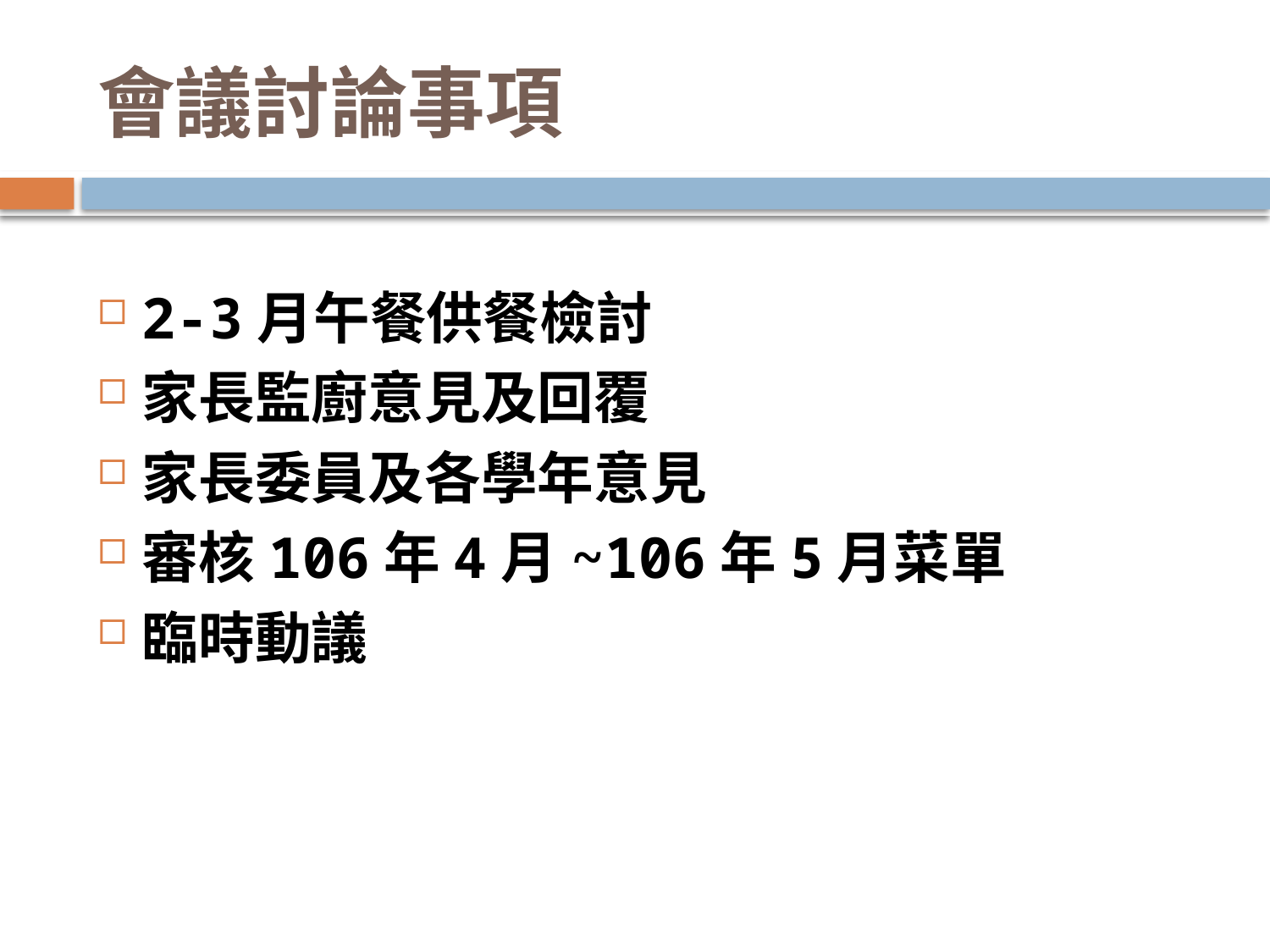

# 會議討論事項
2-3月午餐供餐檢討
家長監廚意見及回覆
家長委員及各學年意見
審核106年4月~106年5月菜單
臨時動議